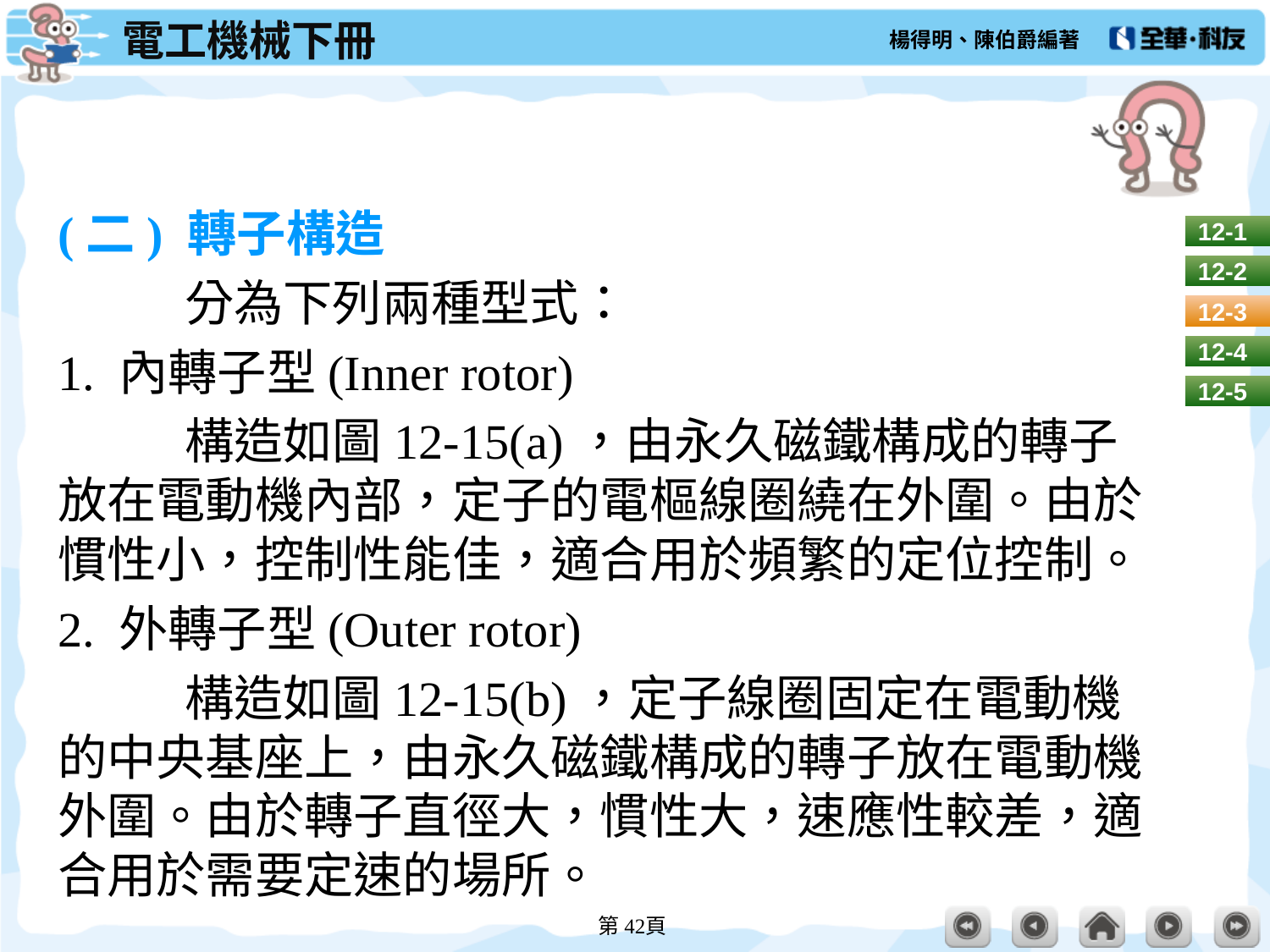

#
(二) 轉子構造
	分為下列兩種型式：
1. 內轉子型(Inner rotor)
	構造如圖12-15(a)，由永久磁鐵構成的轉子放在電動機內部，定子的電樞線圈繞在外圍。由於慣性小，控制性能佳，適合用於頻繁的定位控制。
2. 外轉子型(Outer rotor)
	構造如圖12-15(b)，定子線圈固定在電動機的中央基座上，由永久磁鐵構成的轉子放在電動機外圍。由於轉子直徑大，慣性大，速應性較差，適合用於需要定速的場所。